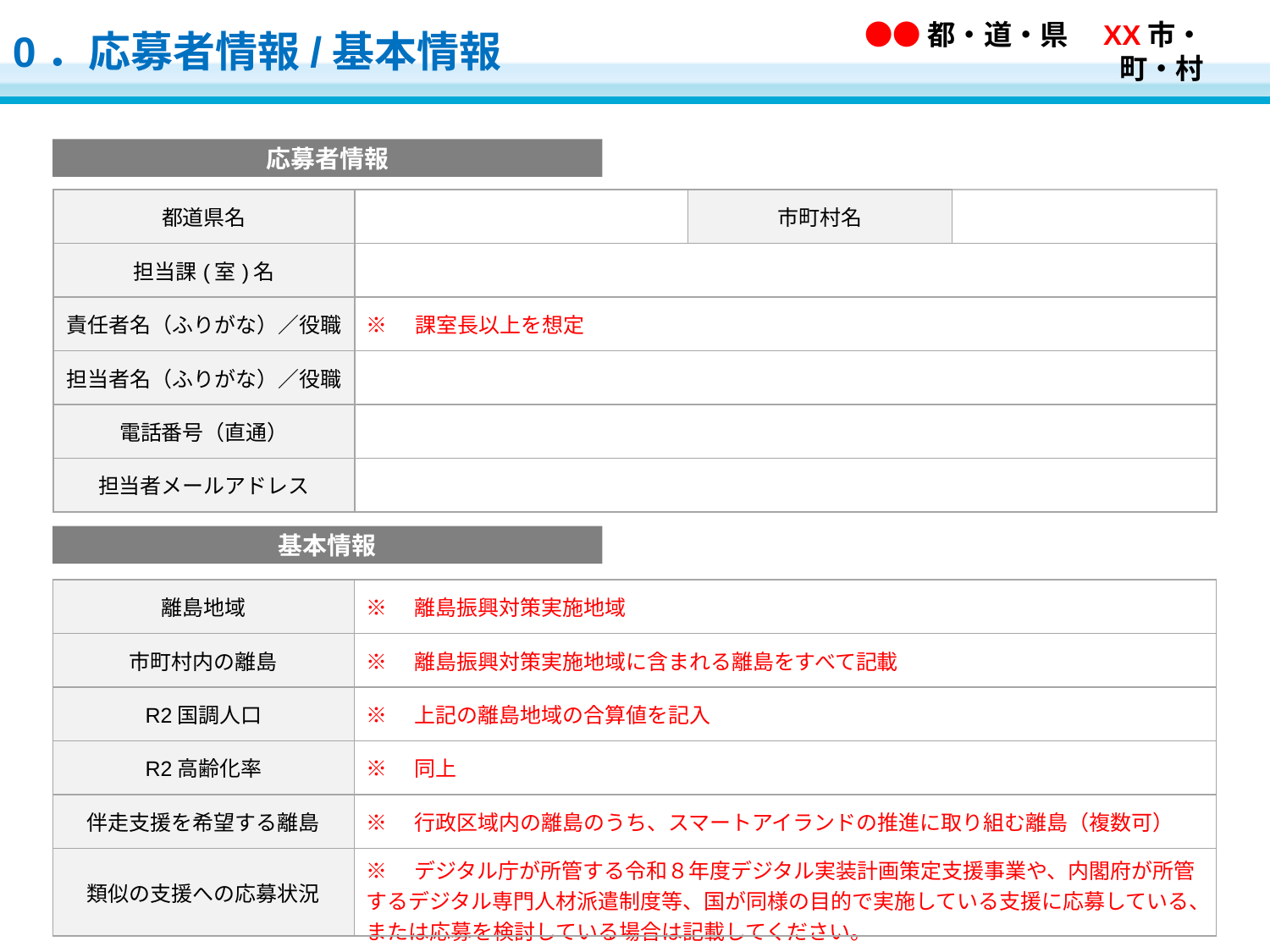

0．応募者情報/基本情報
●●都・道・県　XX市・町・村
応募者情報
| 都道県名 |  | 市町村名 |  |
| --- | --- | --- | --- |
| 担当課(室)名 |  |  |  |
| 責任者名（ふりがな）／役職 | ※　課室長以上を想定 |  |  |
| 担当者名（ふりがな）／役職 |  |  |  |
| 電話番号（直通） |  |  |  |
| 担当者メールアドレス |  |  |  |
基本情報
| 離島地域 | ※　離島振興対策実施地域 |
| --- | --- |
| 市町村内の離島 | ※　離島振興対策実施地域に含まれる離島をすべて記載 |
| R2国調人口 | ※　上記の離島地域の合算値を記入 |
| R2高齢化率 | ※　同上 |
| 伴走支援を希望する離島 | ※　行政区域内の離島のうち、スマートアイランドの推進に取り組む離島（複数可） |
| 類似の支援への応募状況 | ※　デジタル庁が所管する令和８年度デジタル実装計画策定支援事業や、内閣府が所管するデジタル専門人材派遣制度等、国が同様の目的で実施している支援に応募している、または応募を検討している場合は記載してください。 |